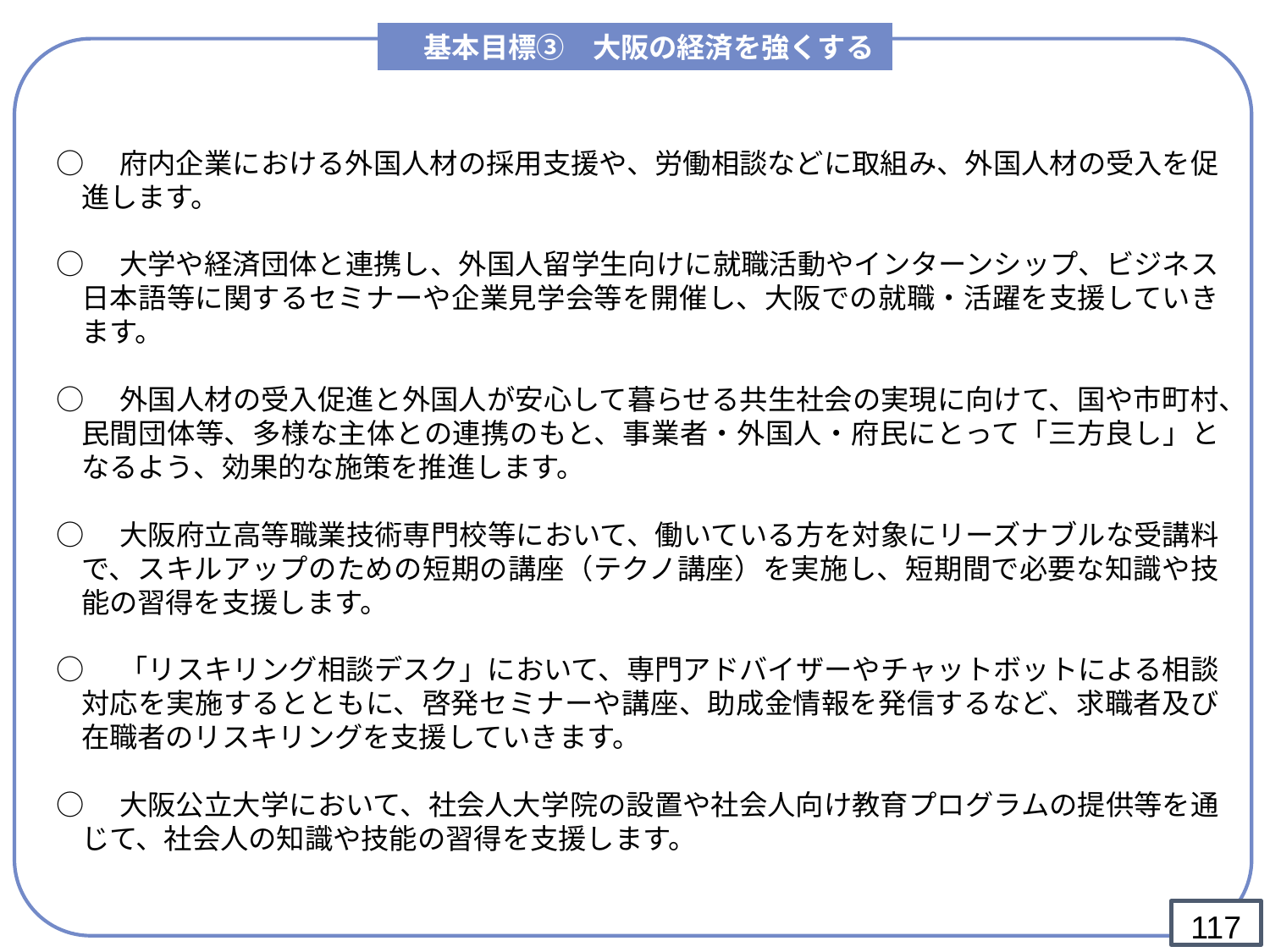

基本目標③　大阪の経済を強くする

○　府内企業における外国人材の採用支援や、労働相談などに取組み、外国人材の受入を促進します。

○　大学や経済団体と連携し、外国人留学生向けに就職活動やインターンシップ、ビジネス日本語等に関するセミナーや企業見学会等を開催し、大阪での就職・活躍を支援していきます。

○　外国人材の受入促進と外国人が安心して暮らせる共生社会の実現に向けて、国や市町村、民間団体等、多様な主体との連携のもと、事業者・外国人・府民にとって「三方良し」となるよう、効果的な施策を推進します。

○　大阪府立高等職業技術専門校等において、働いている方を対象にリーズナブルな受講料で、スキルアップのための短期の講座（テクノ講座）を実施し、短期間で必要な知識や技能の習得を支援します。

○　「リスキリング相談デスク」において、専門アドバイザーやチャットボットによる相談対応を実施するとともに、啓発セミナーや講座、助成金情報を発信するなど、求職者及び在職者のリスキリングを支援していきます。

○　大阪公立大学において、社会人大学院の設置や社会人向け教育プログラムの提供等を通じて、社会人の知識や技能の習得を支援します。

117